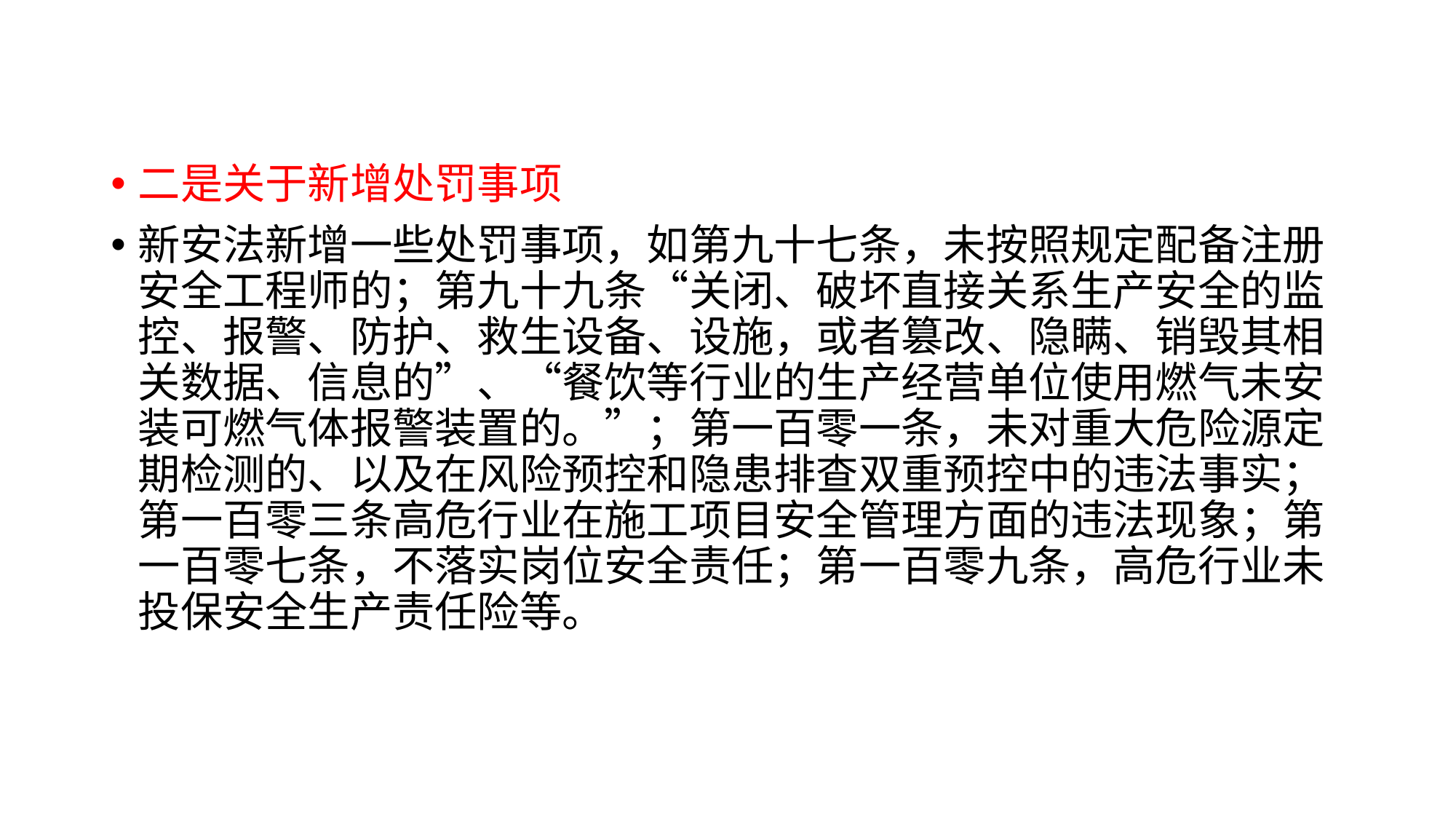

#
二是关于新增处罚事项
新安法新增一些处罚事项，如第九十七条，未按照规定配备注册安全工程师的；第九十九条“关闭、破坏直接关系生产安全的监控、报警、防护、救生设备、设施，或者篡改、隐瞒、销毁其相关数据、信息的”、“餐饮等行业的生产经营单位使用燃气未安装可燃气体报警装置的。”；第一百零一条，未对重大危险源定期检测的、以及在风险预控和隐患排查双重预控中的违法事实；第一百零三条高危行业在施工项目安全管理方面的违法现象；第一百零七条，不落实岗位安全责任；第一百零九条，高危行业未投保安全生产责任险等。
141